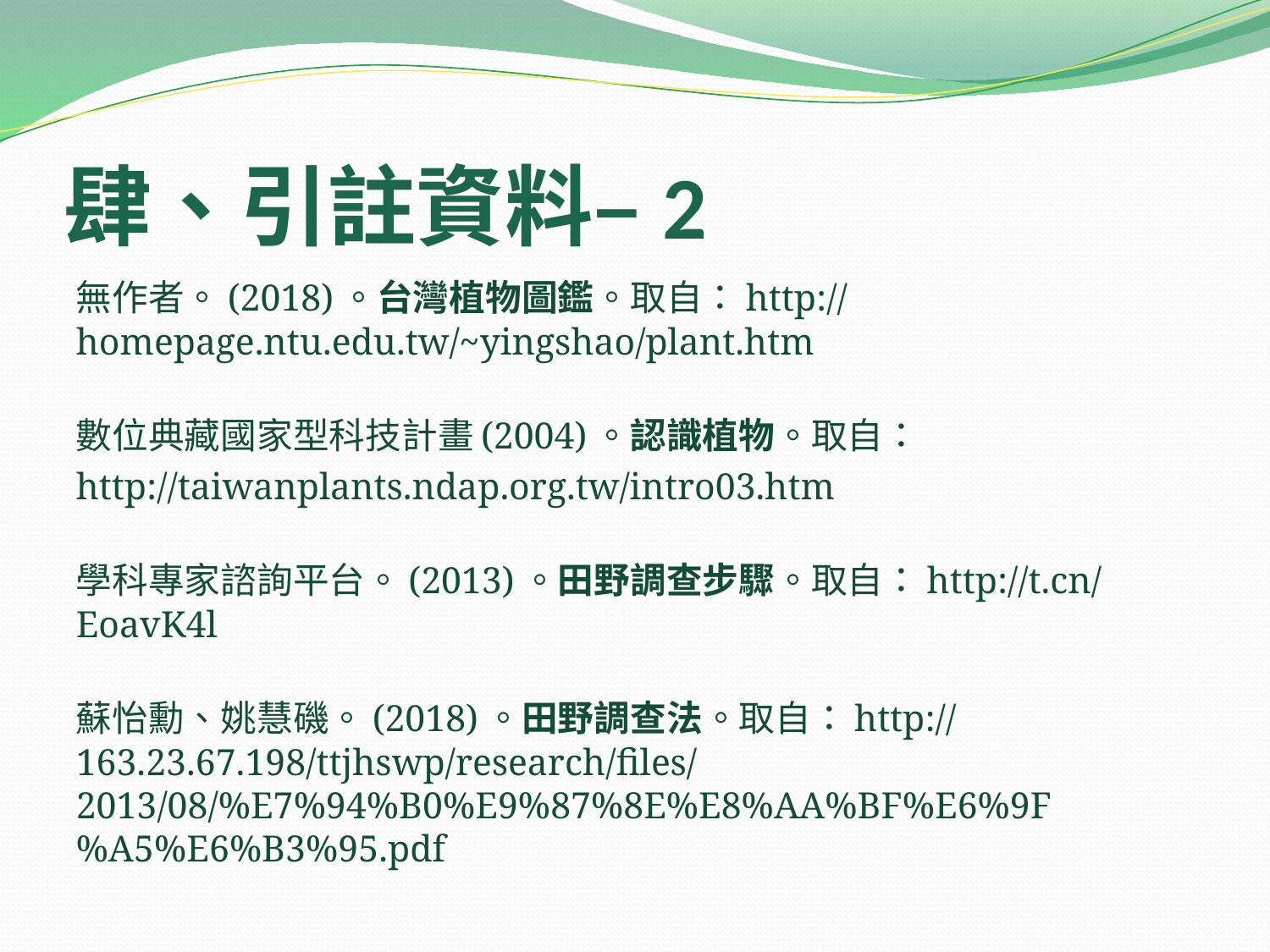

# 肆、引註資料–2
無作者。(2018)。台灣植物圖鑑。取自：http://homepage.ntu.edu.tw/~yingshao/plant.htm
數位典藏國家型科技計畫(2004)。認識植物。取自：
http://taiwanplants.ndap.org.tw/intro03.htm
學科專家諮詢平台。(2013)。田野調查步驟。取自：http://t.cn/EoavK4l
蘇怡勳、姚慧磯。(2018)。田野調查法。取自：http://163.23.67.198/ttjhswp/research/files/2013/08/%E7%94%B0%E9%87%8E%E8%AA%BF%E6%9F%A5%E6%B3%95.pdf